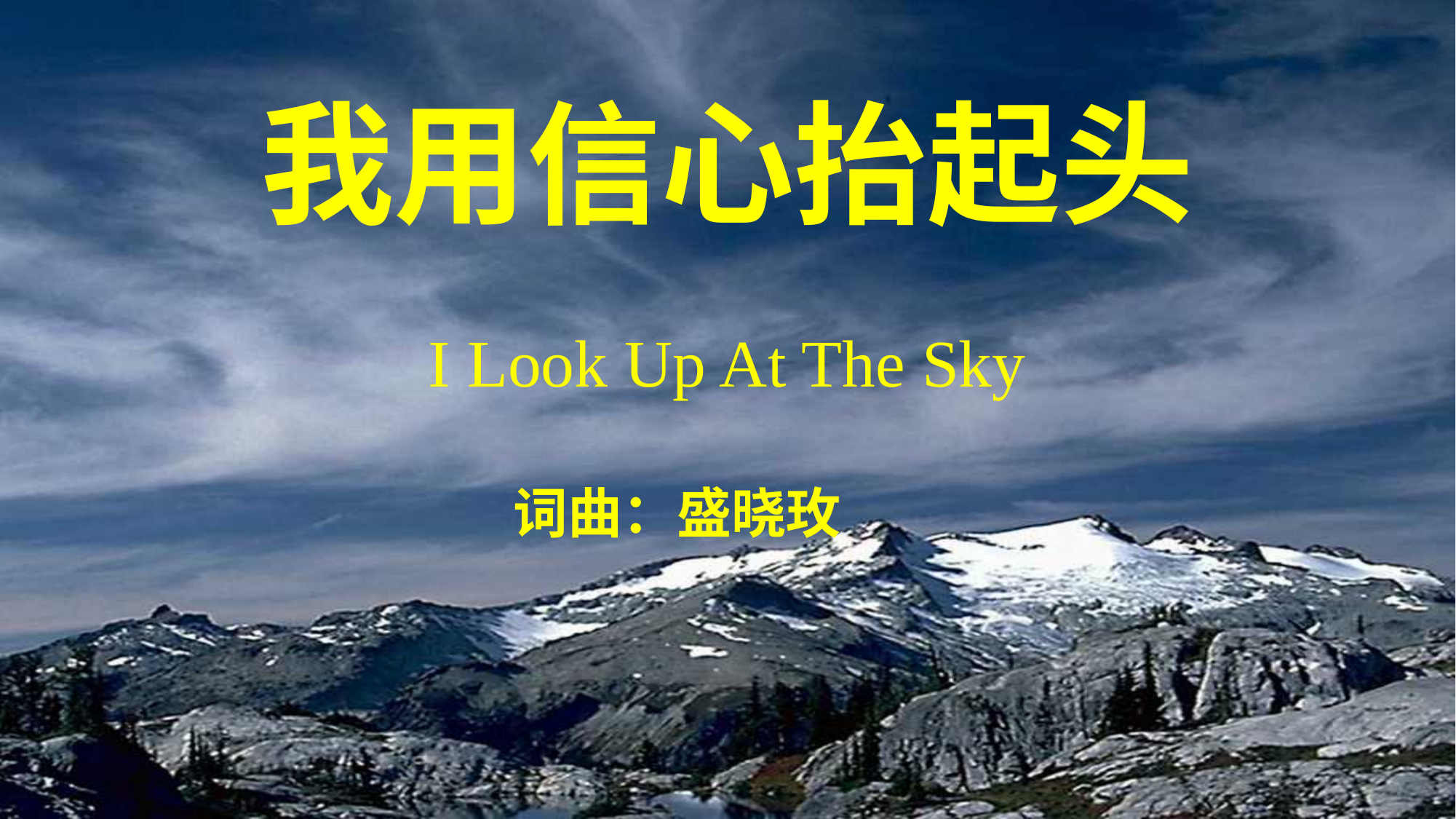

我用信心抬起头
I Look Up At The Sky

词曲：盛晓玫